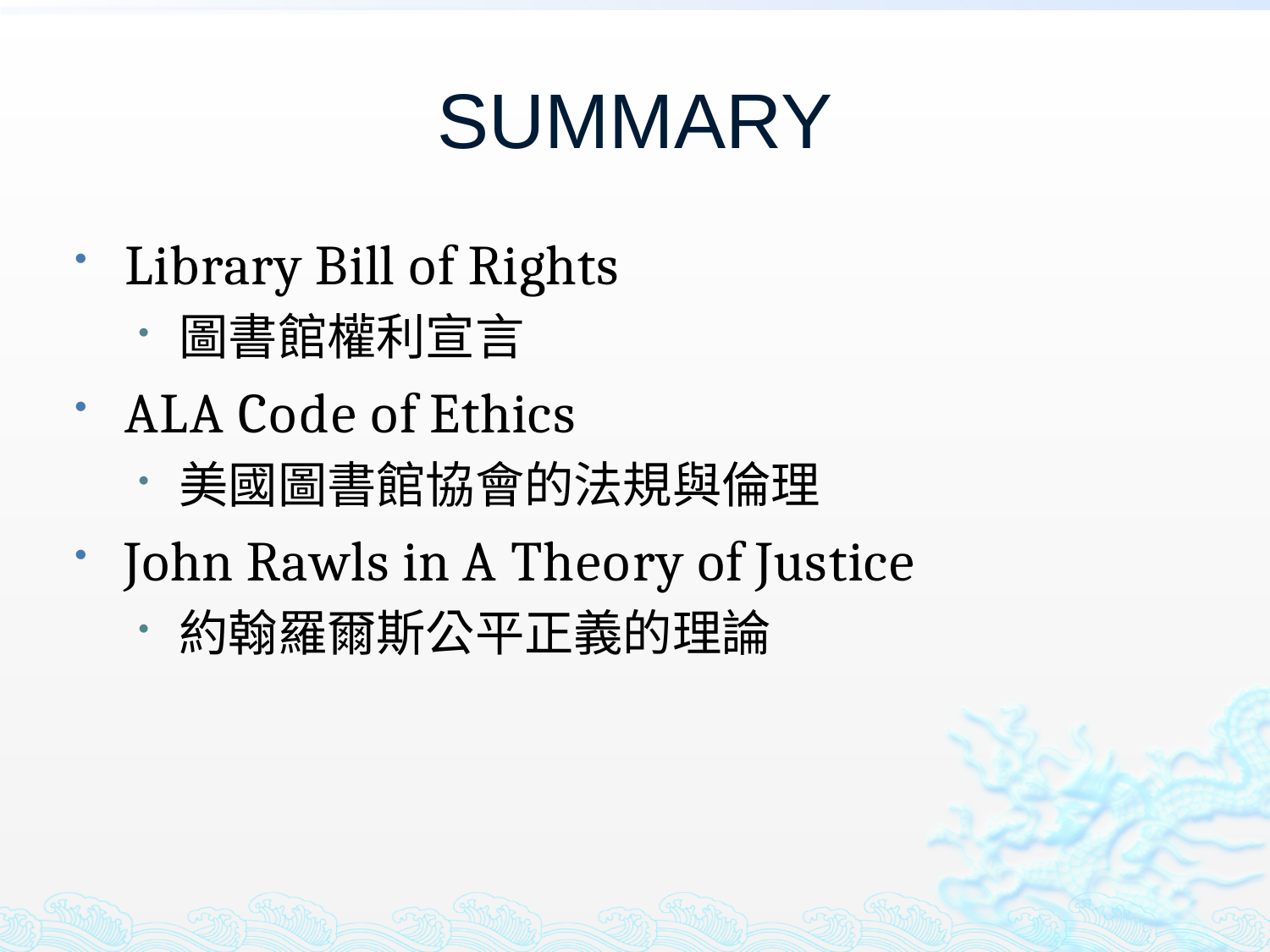

# SUMMARY
Library Bill of Rights
圖書館權利宣言
ALA Code of Ethics
美國圖書館協會的法規與倫理
John Rawls in A Theory of Justice
約翰羅爾斯公平正義的理論